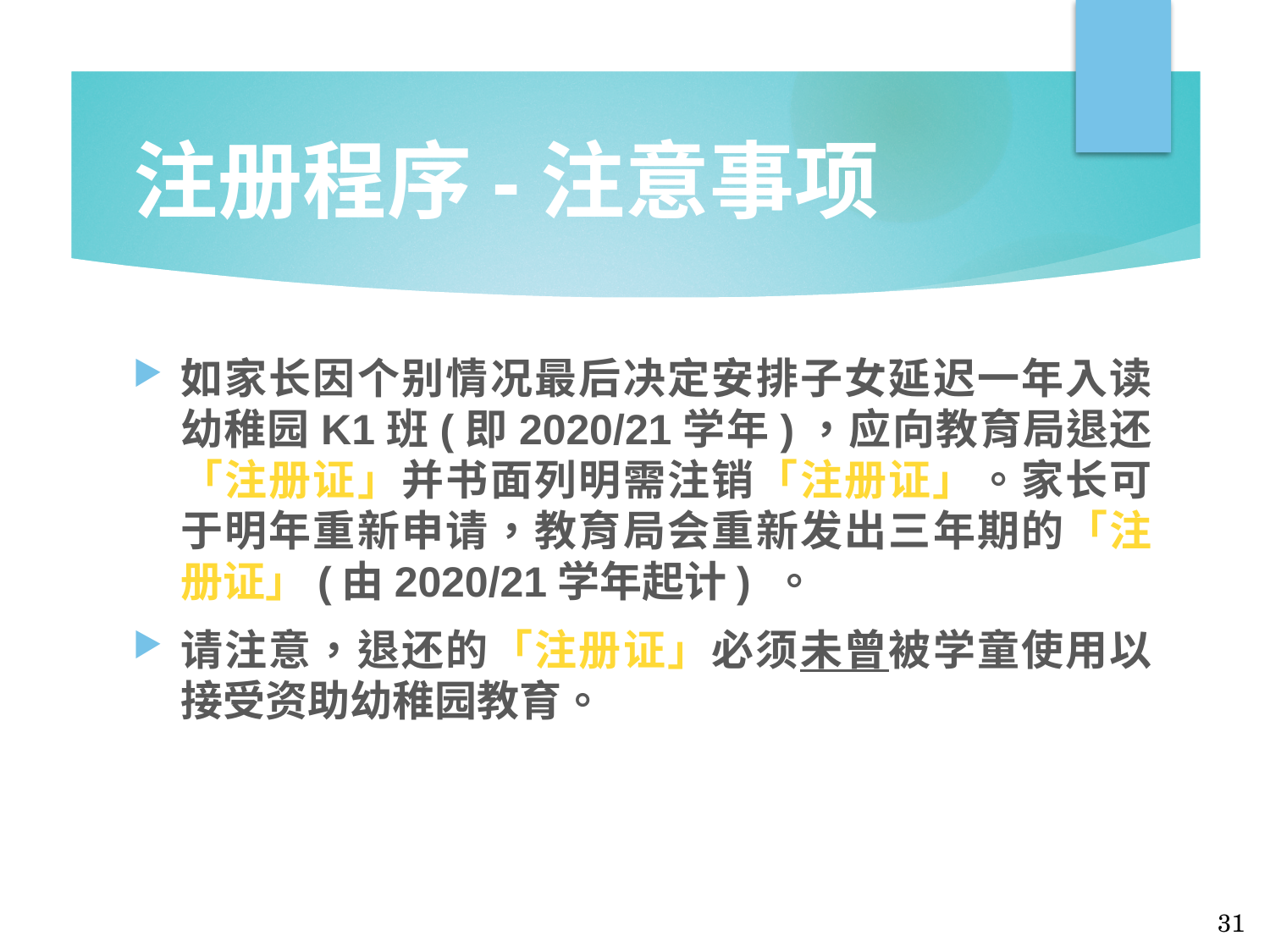

# 注册程序-注意事项
如家长因个别情况最后决定安排子女延迟一年入读幼稚园K1班(即2020/21学年)，应向教育局退还「注册证」并书面列明需注销「注册证」。家长可于明年重新申请，教育局会重新发出三年期的「注册证」(由2020/21学年起计) 。
请注意，退还的「注册证」必须未曾被学童使用以接受资助幼稚园教育。
31